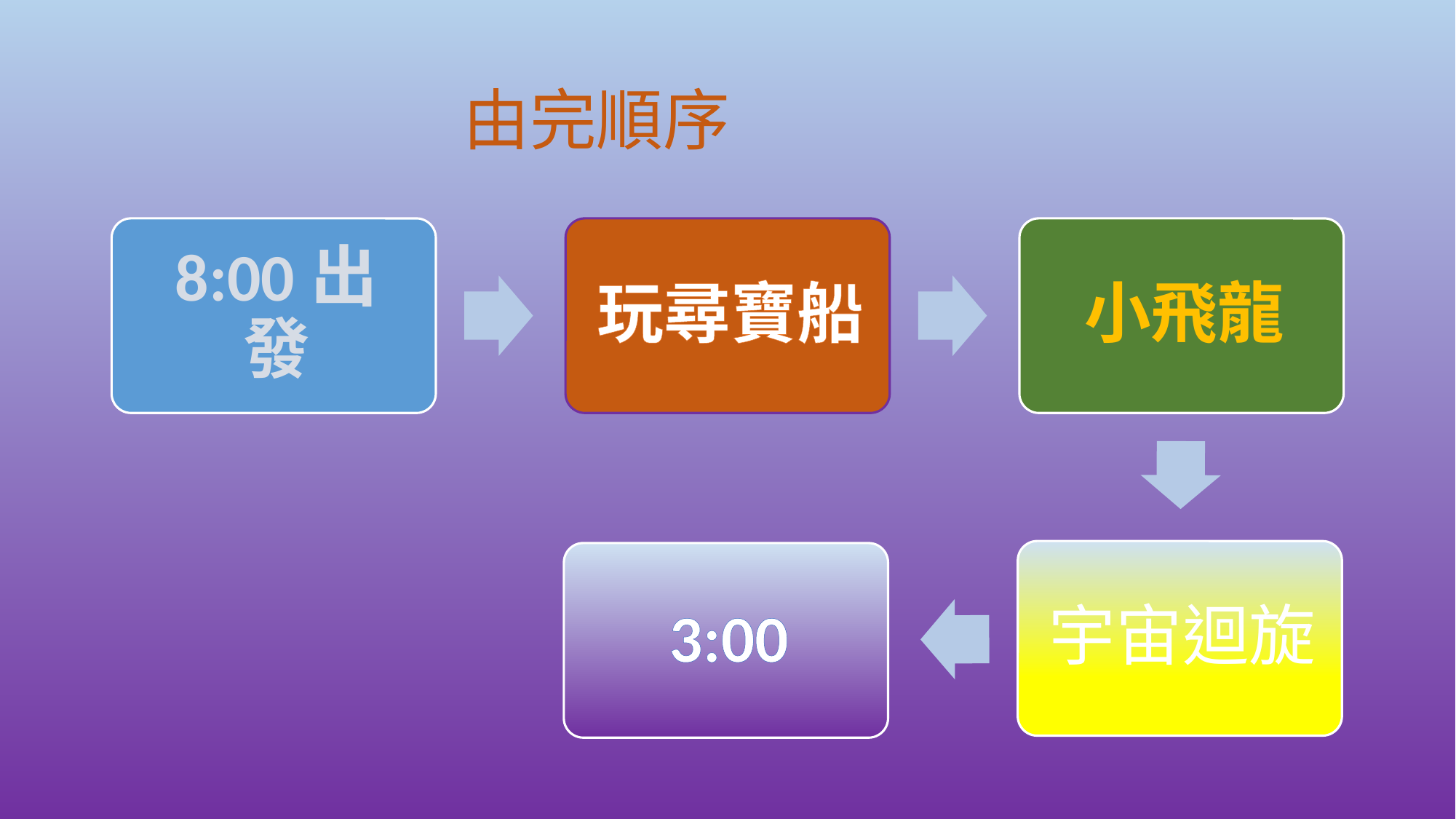

# 由完順序
8:00出發

玩尋寶船

小飛龍

宇宙迴旋

3:00